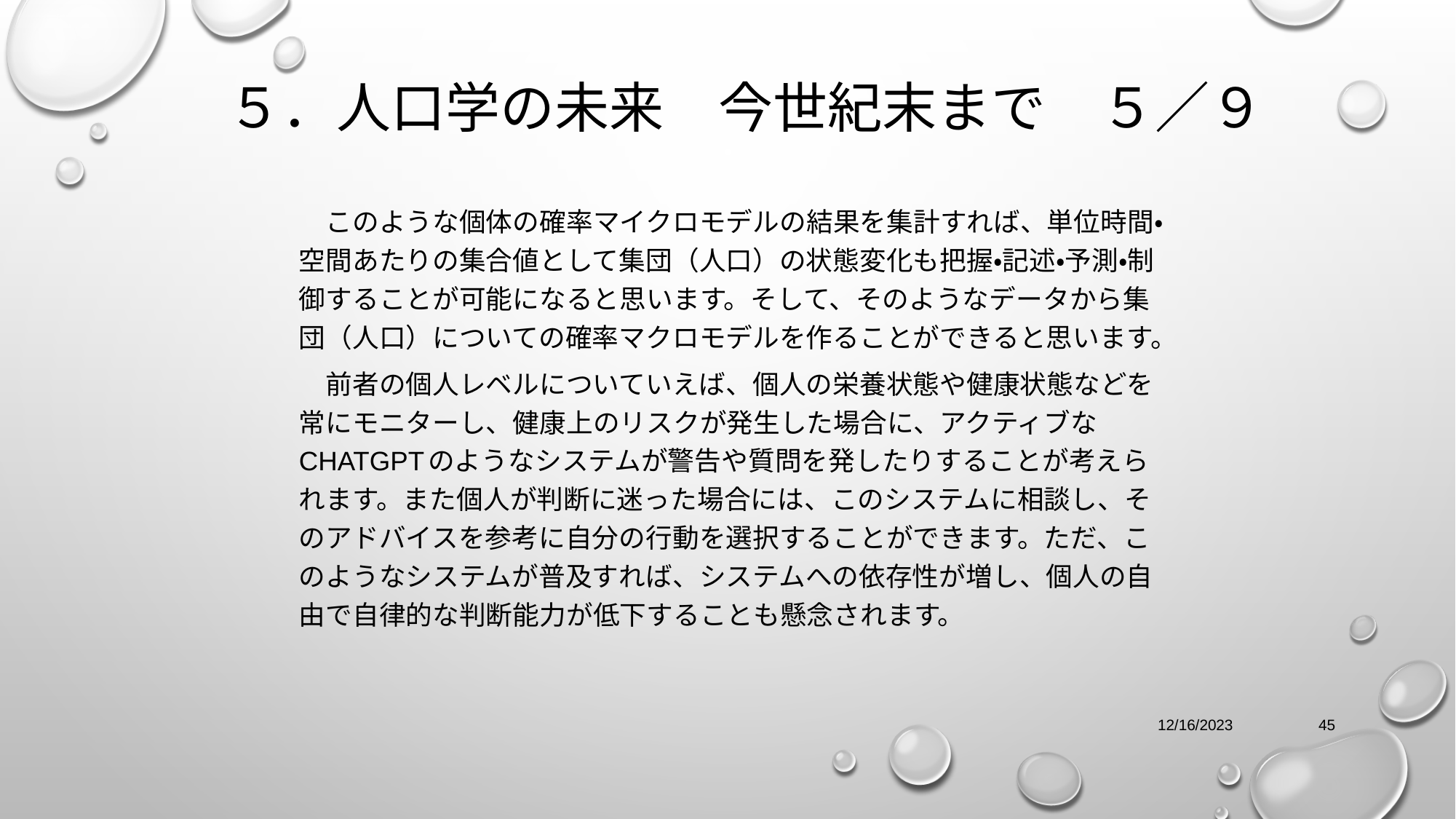

# ５．人口学の未来　今世紀末まで　５／９
　このような個体の確率マイクロモデルの結果を集計すれば、単位時間・空間あたりの集合値として集団（人口）の状態変化も把握・記述・予測・制御することが可能になると思います。そして、そのようなデータから集団（人口）についての確率マクロモデルを作ることができると思います。
　前者の個人レベルについていえば、個人の栄養状態や健康状態などを常にモニターし、健康上のリスクが発生した場合に、アクティブなChatGPTのようなシステムが警告や質問を発したりすることが考えられます。また個人が判断に迷った場合には、このシステムに相談し、そのアドバイスを参考に自分の行動を選択することができます。ただ、このようなシステムが普及すれば、システムへの依存性が増し、個人の自由で自律的な判断能力が低下することも懸念されます。

12/16/2023
45